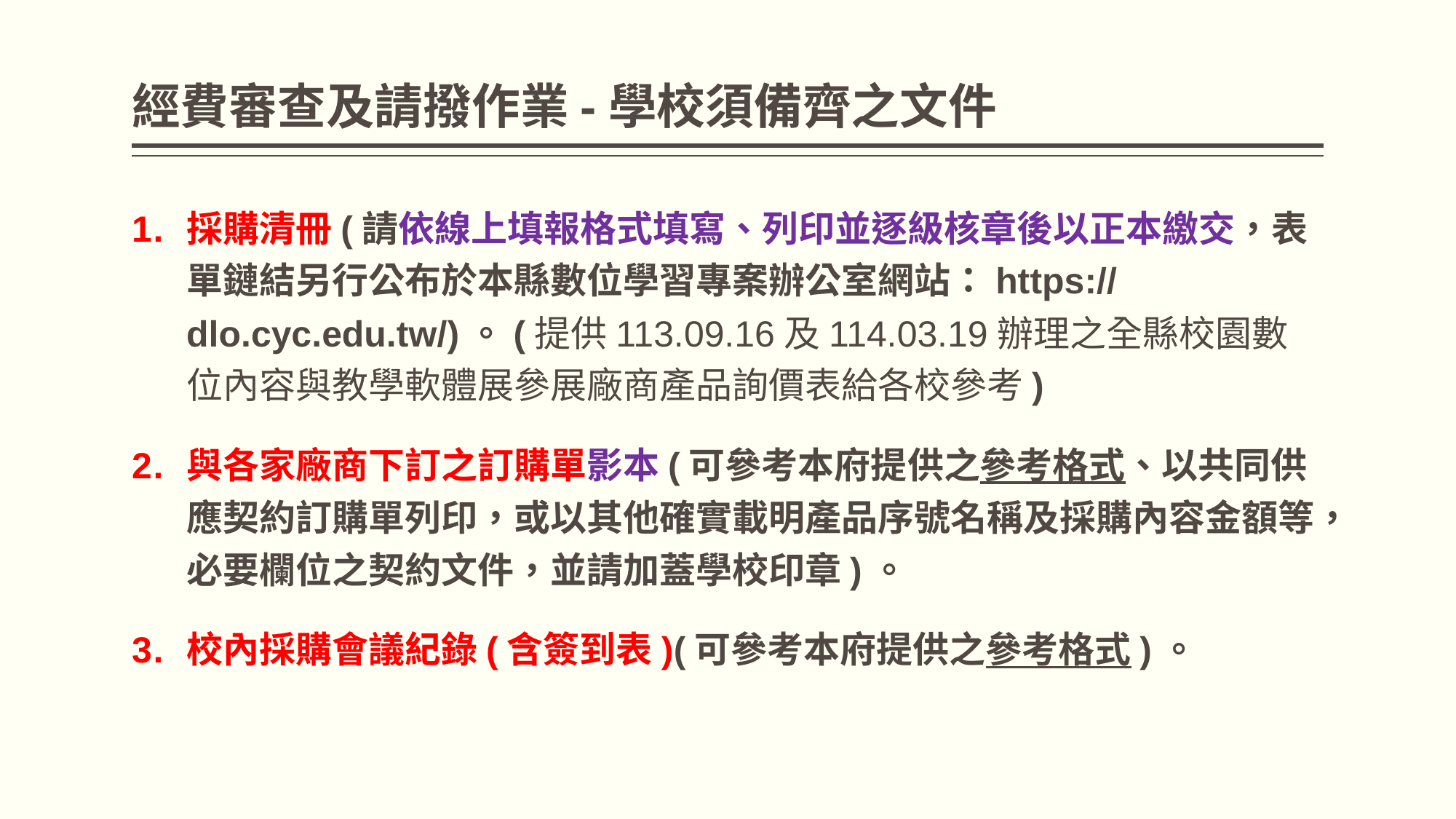

# 經費審查及請撥作業-學校須備齊之文件
採購清冊(請依線上填報格式填寫、列印並逐級核章後以正本繳交，表單鏈結另行公布於本縣數位學習專案辦公室網站：https://dlo.cyc.edu.tw/)。(提供113.09.16及114.03.19辦理之全縣校園數位內容與教學軟體展參展廠商產品詢價表給各校參考)
與各家廠商下訂之訂購單影本(可參考本府提供之參考格式、以共同供應契約訂購單列印，或以其他確實載明產品序號名稱及採購內容金額等，必要欄位之契約文件，並請加蓋學校印章)。
校內採購會議紀錄(含簽到表)(可參考本府提供之參考格式)。